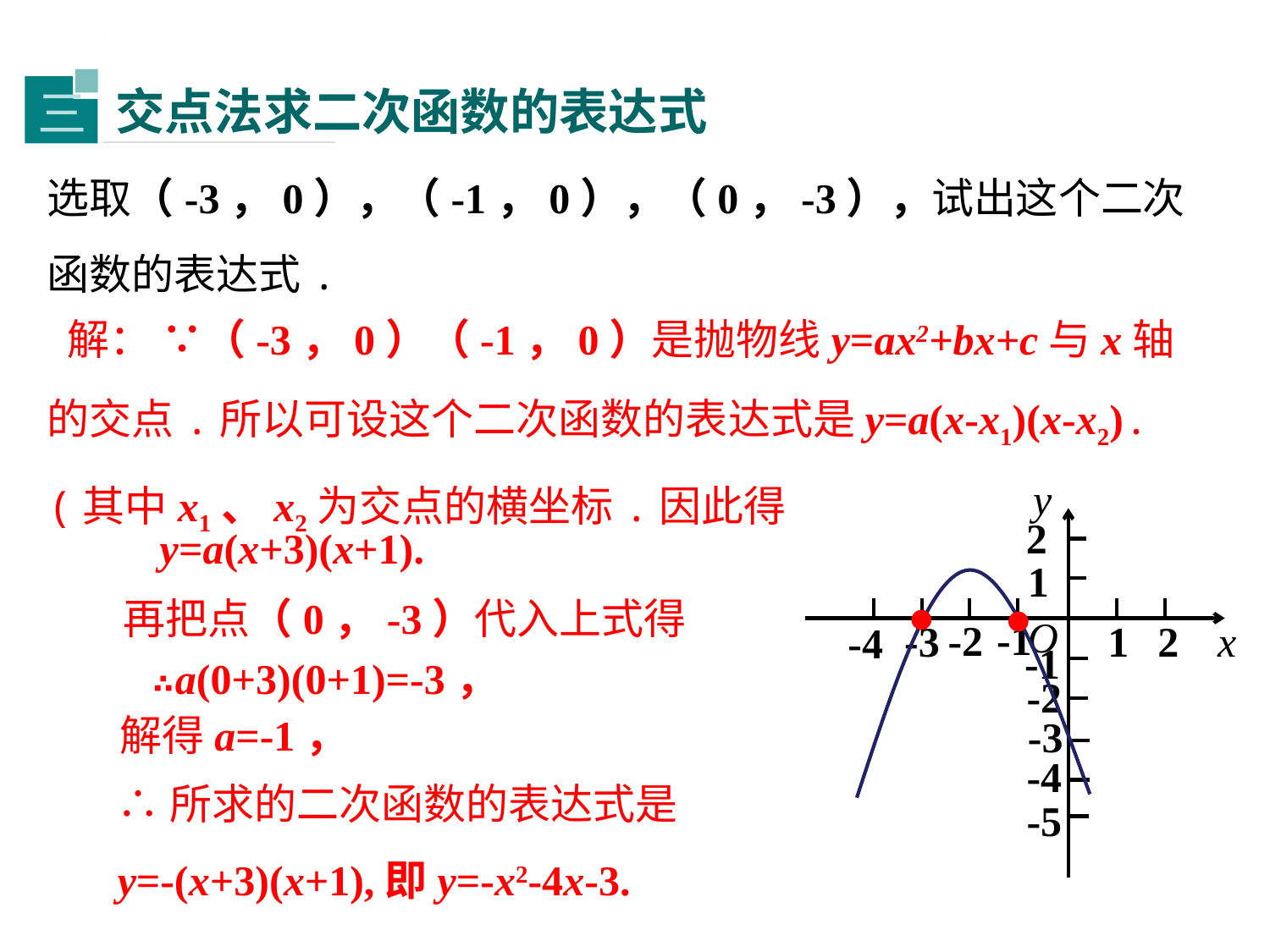

交点法求二次函数的表达式
三

选取（-3，0），（-1，0），（0，-3），试出这个二次函数的表达式.
 解： ∵（-3，0）（-1，0）是抛物线y=ax2+bx+c与x轴的交点.所以可设这个二次函数的表达式是y=a(x-x1)(x-x2).(其中x1、x2为交点的横坐标.因此得

y
O
-1
-2
-3
1
2
x
-4
-1
-2
-3
-4
-5

2
1
    y=a(x+3)(x+1).
再把点（0，-3）代入上式得
∴a(0+3)(0+1)=-3，
解得a=-1，
∴所求的二次函数的表达式是
y=-(x+3)(x+1),即y=-x2-4x-3.